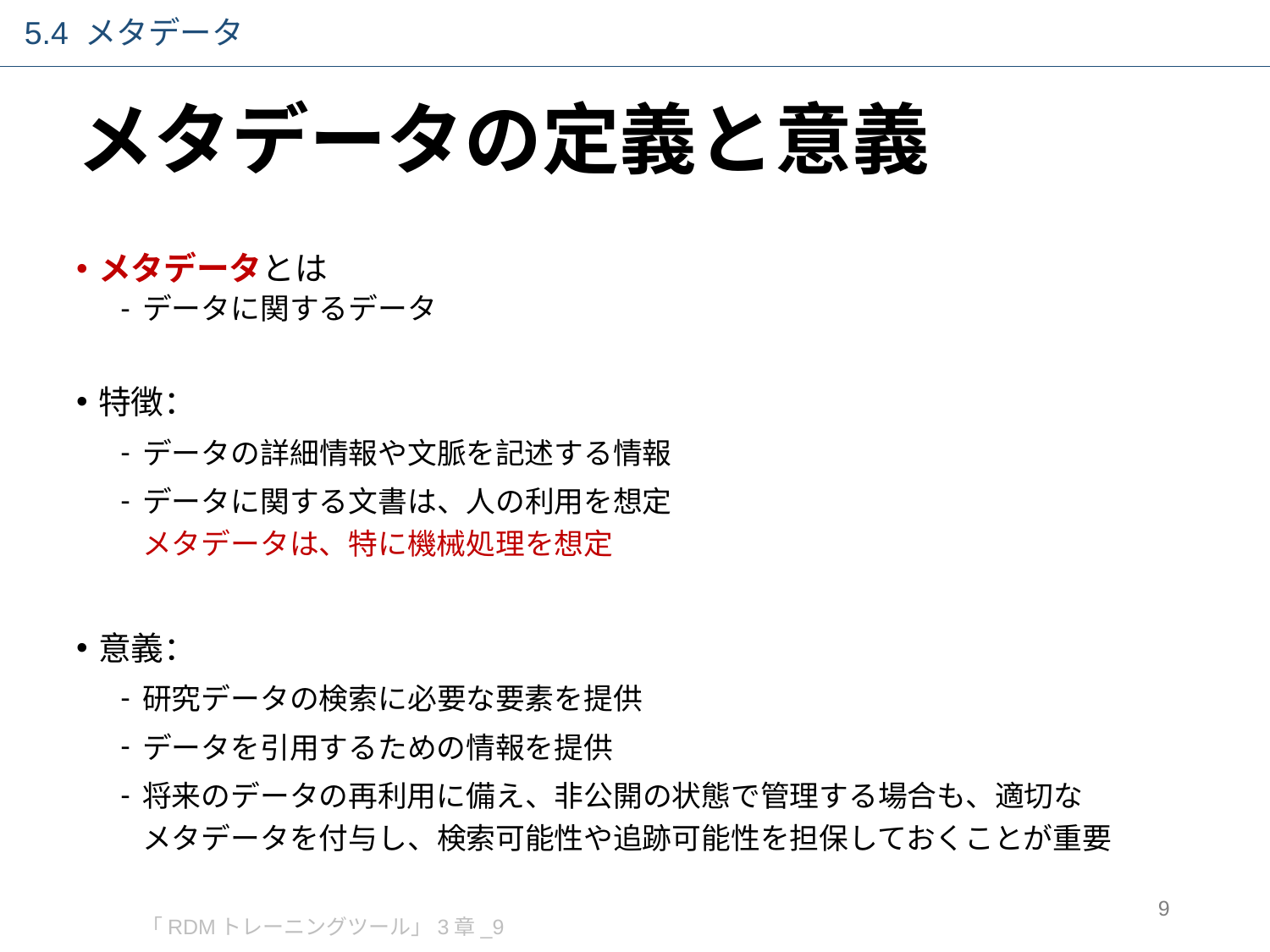

5.4 メタデータ
# メタデータの定義と意義
メタデータとは
データに関するデータ

特徴：
データの詳細情報や文脈を記述する情報
データに関する文書は、人の利用を想定
メタデータは、特に機械処理を想定

意義：
研究データの検索に必要な要素を提供
データを引用するための情報を提供
将来のデータの再利用に備え、非公開の状態で管理する場合も、適切な
メタデータを付与し、検索可能性や追跡可能性を担保しておくことが重要
9
「RDMトレーニングツール」3章_9